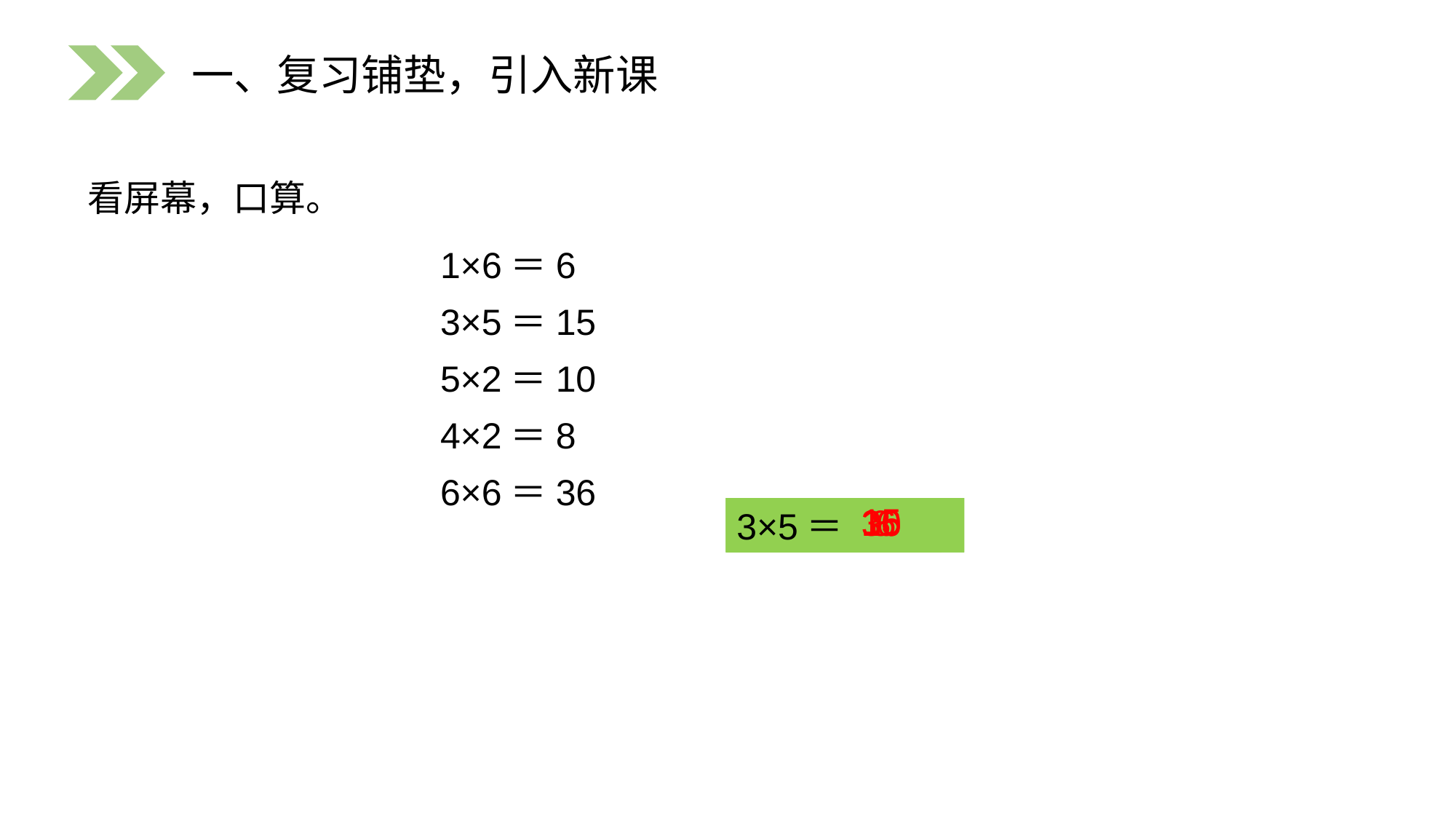

一、复习铺垫，引入新课
看屏幕，口算。
1×6＝6
3×5＝15
5×2＝10
4×2＝8
6×6＝36
15
36
8
6
10
3×5＝
1×6＝
5×2＝
6×6＝
4×2＝